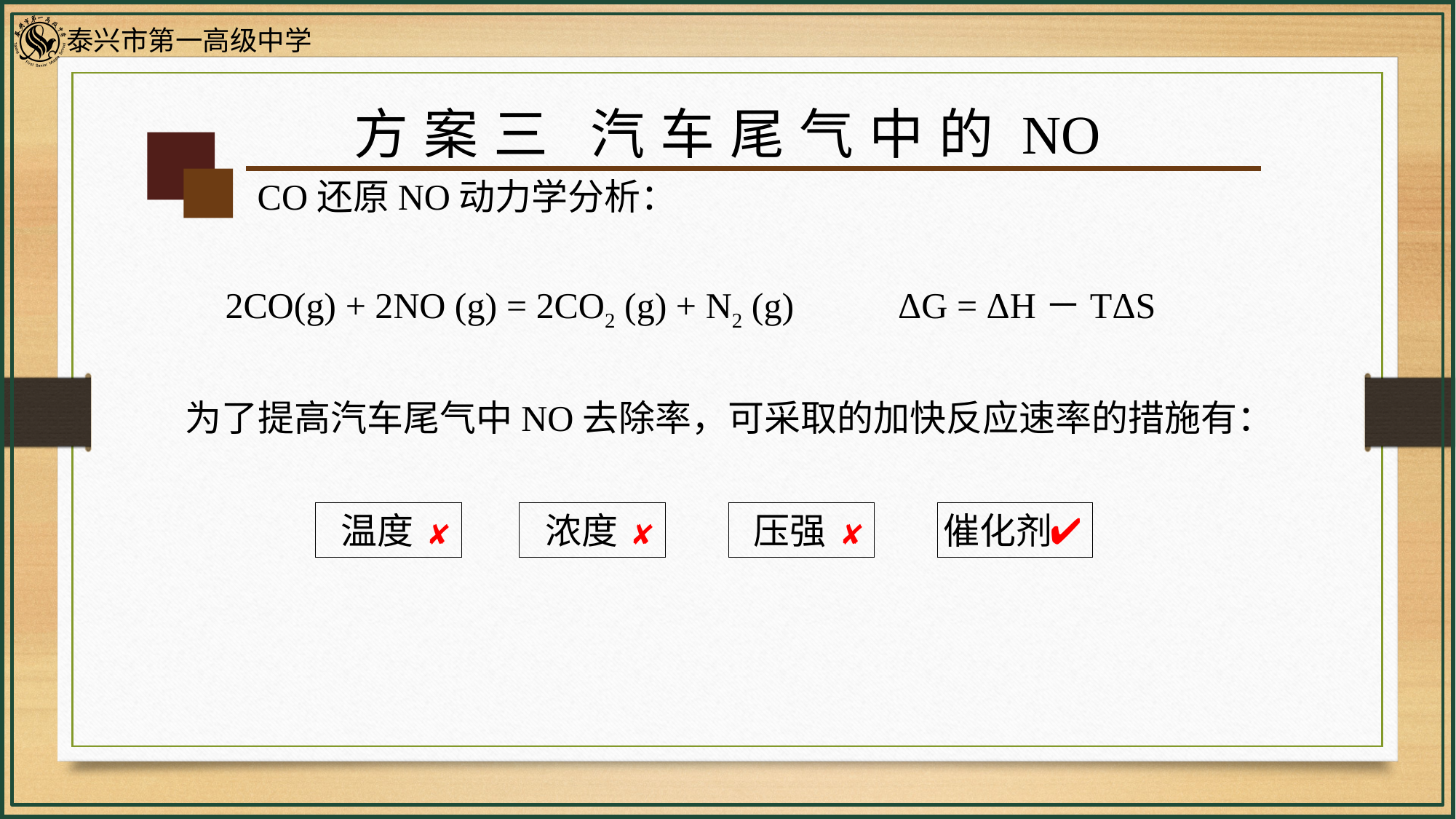

方案三 汽车尾气中的NO
CO还原NO动力学分析：
ΔG = ΔH－TΔS
2CO(g) + 2NO (g) = 2CO2 (g) + N2 (g)
为了提高汽车尾气中NO去除率，可采取的加快反应速率的措施有：
✘
✘
✘
✔
温度
浓度
压强
催化剂